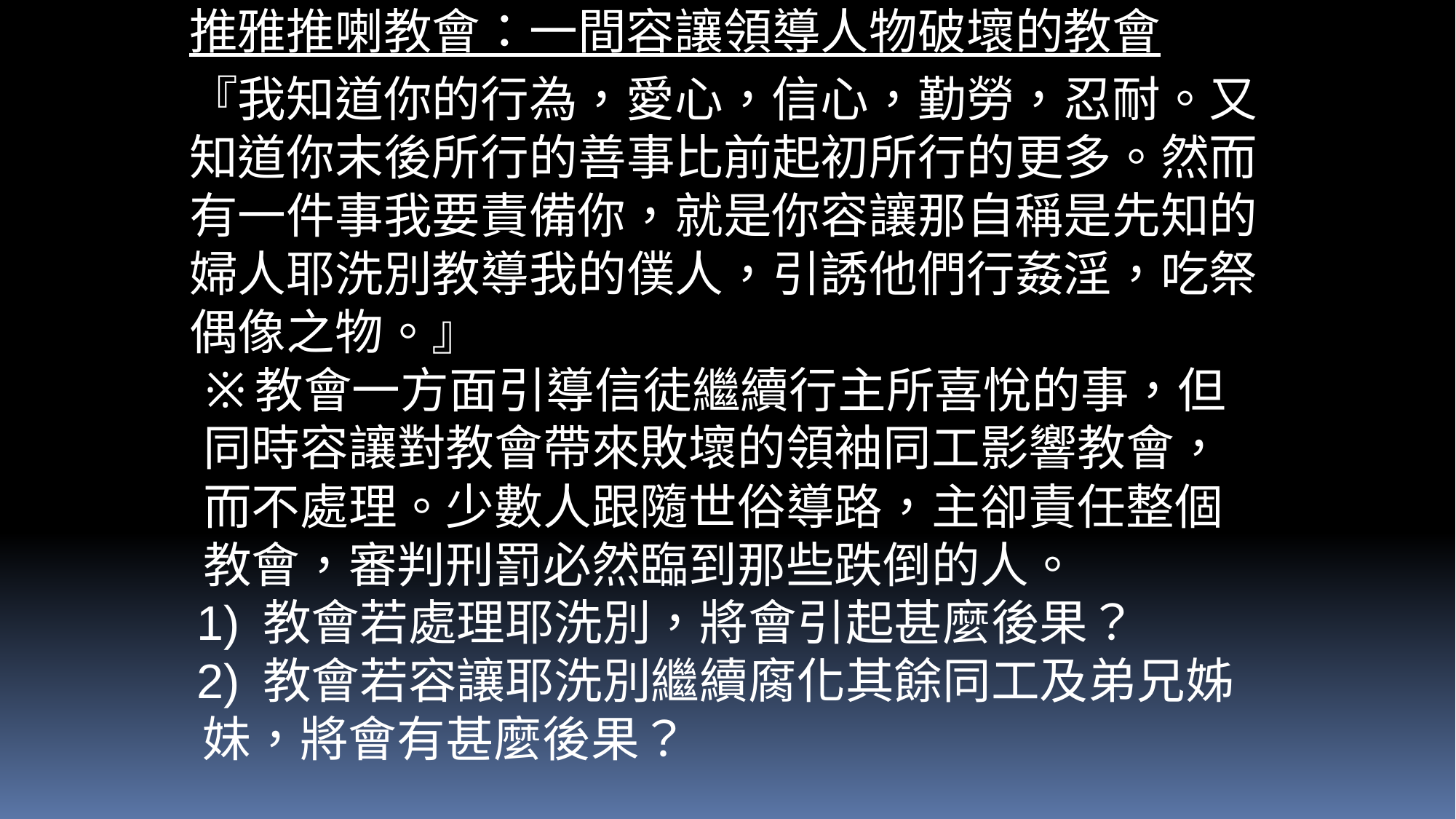

推雅推喇教會：一間容讓領導人物破壞的教會
『我知道你的行為，愛心，信心，勤勞，忍耐。又知道你末後所行的善事比前起初所行的更多。然而有一件事我要責備你，就是你容讓那自稱是先知的婦人耶洗別教導我的僕人，引誘他們行姦淫，吃祭偶像之物。』
教會一方面引導信徒繼續行主所喜悅的事，但同時容讓對教會帶來敗壞的領袖同工影響教會，而不處理。少數人跟隨世俗導路，主卻責任整個教會，審判刑罰必然臨到那些跌倒的人。
 教會若處理耶洗別，將會引起甚麼後果？
 教會若容讓耶洗別繼續腐化其餘同工及弟兄姊妹，將會有甚麼後果？